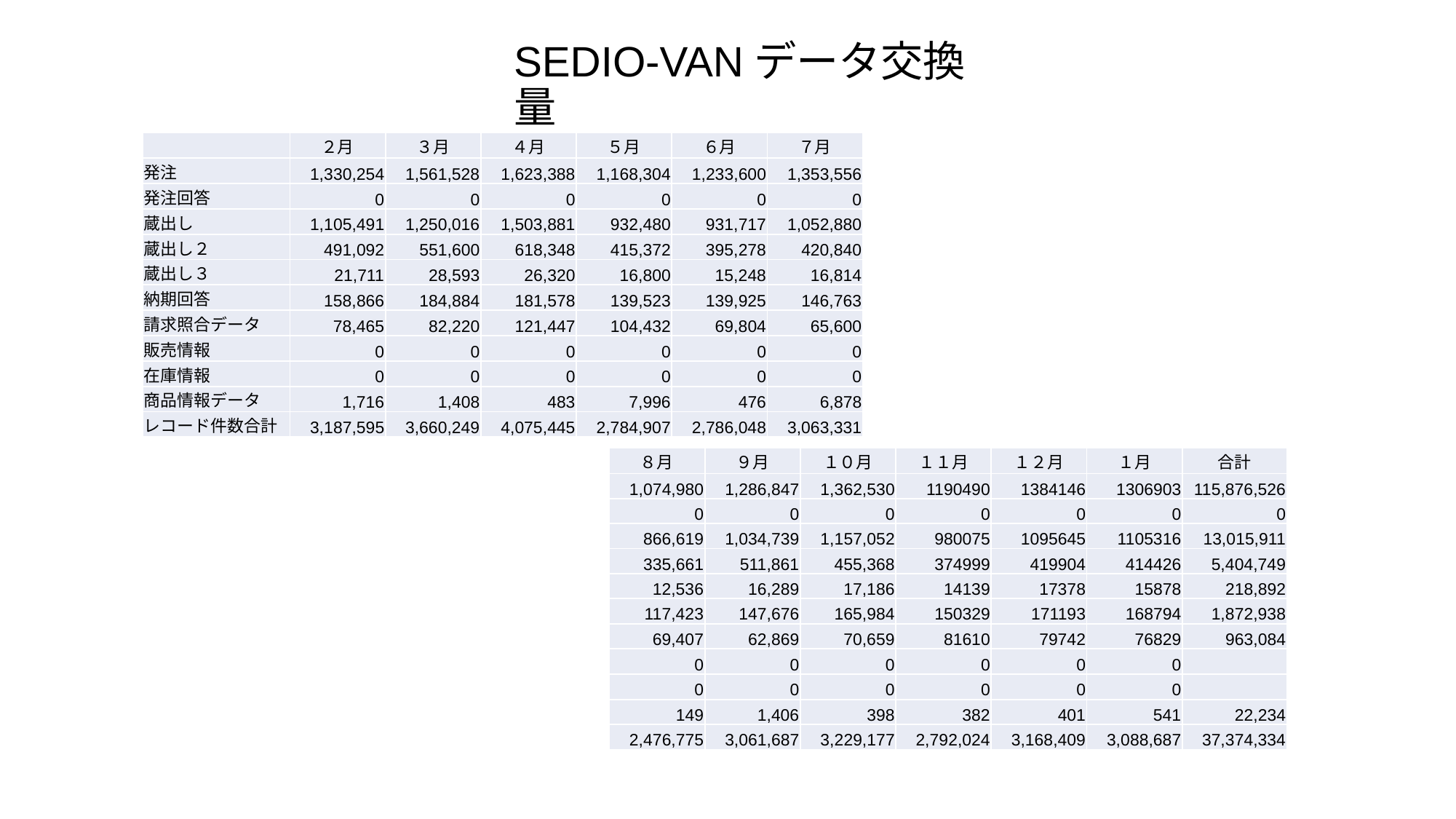

# SEDIO-VANデータ交換量
|  | ２月 | ３月 | ４月 | ５月 | ６月 | ７月 |
| --- | --- | --- | --- | --- | --- | --- |
| 発注 | 1,330,254 | 1,561,528 | 1,623,388 | 1,168,304 | 1,233,600 | 1,353,556 |
| 発注回答 | 0 | 0 | 0 | 0 | 0 | 0 |
| 蔵出し | 1,105,491 | 1,250,016 | 1,503,881 | 932,480 | 931,717 | 1,052,880 |
| 蔵出し２ | 491,092 | 551,600 | 618,348 | 415,372 | 395,278 | 420,840 |
| 蔵出し３ | 21,711 | 28,593 | 26,320 | 16,800 | 15,248 | 16,814 |
| 納期回答 | 158,866 | 184,884 | 181,578 | 139,523 | 139,925 | 146,763 |
| 請求照合データ | 78,465 | 82,220 | 121,447 | 104,432 | 69,804 | 65,600 |
| 販売情報 | 0 | 0 | 0 | 0 | 0 | 0 |
| 在庫情報 | 0 | 0 | 0 | 0 | 0 | 0 |
| 商品情報データ | 1,716 | 1,408 | 483 | 7,996 | 476 | 6,878 |
| レコード件数合計 | 3,187,595 | 3,660,249 | 4,075,445 | 2,784,907 | 2,786,048 | 3,063,331 |
| ８月 | ９月 | １０月 | １１月 | １２月 | １月 | 合計 |
| --- | --- | --- | --- | --- | --- | --- |
| 1,074,980 | 1,286,847 | 1,362,530 | 1190490 | 1384146 | 1306903 | 115,876,526 |
| 0 | 0 | 0 | 0 | 0 | 0 | 0 |
| 866,619 | 1,034,739 | 1,157,052 | 980075 | 1095645 | 1105316 | 13,015,911 |
| 335,661 | 511,861 | 455,368 | 374999 | 419904 | 414426 | 5,404,749 |
| 12,536 | 16,289 | 17,186 | 14139 | 17378 | 15878 | 218,892 |
| 117,423 | 147,676 | 165,984 | 150329 | 171193 | 168794 | 1,872,938 |
| 69,407 | 62,869 | 70,659 | 81610 | 79742 | 76829 | 963,084 |
| 0 | 0 | 0 | 0 | 0 | 0 |  |
| 0 | 0 | 0 | 0 | 0 | 0 |  |
| 149 | 1,406 | 398 | 382 | 401 | 541 | 22,234 |
| 2,476,775 | 3,061,687 | 3,229,177 | 2,792,024 | 3,168,409 | 3,088,687 | 37,374,334 |